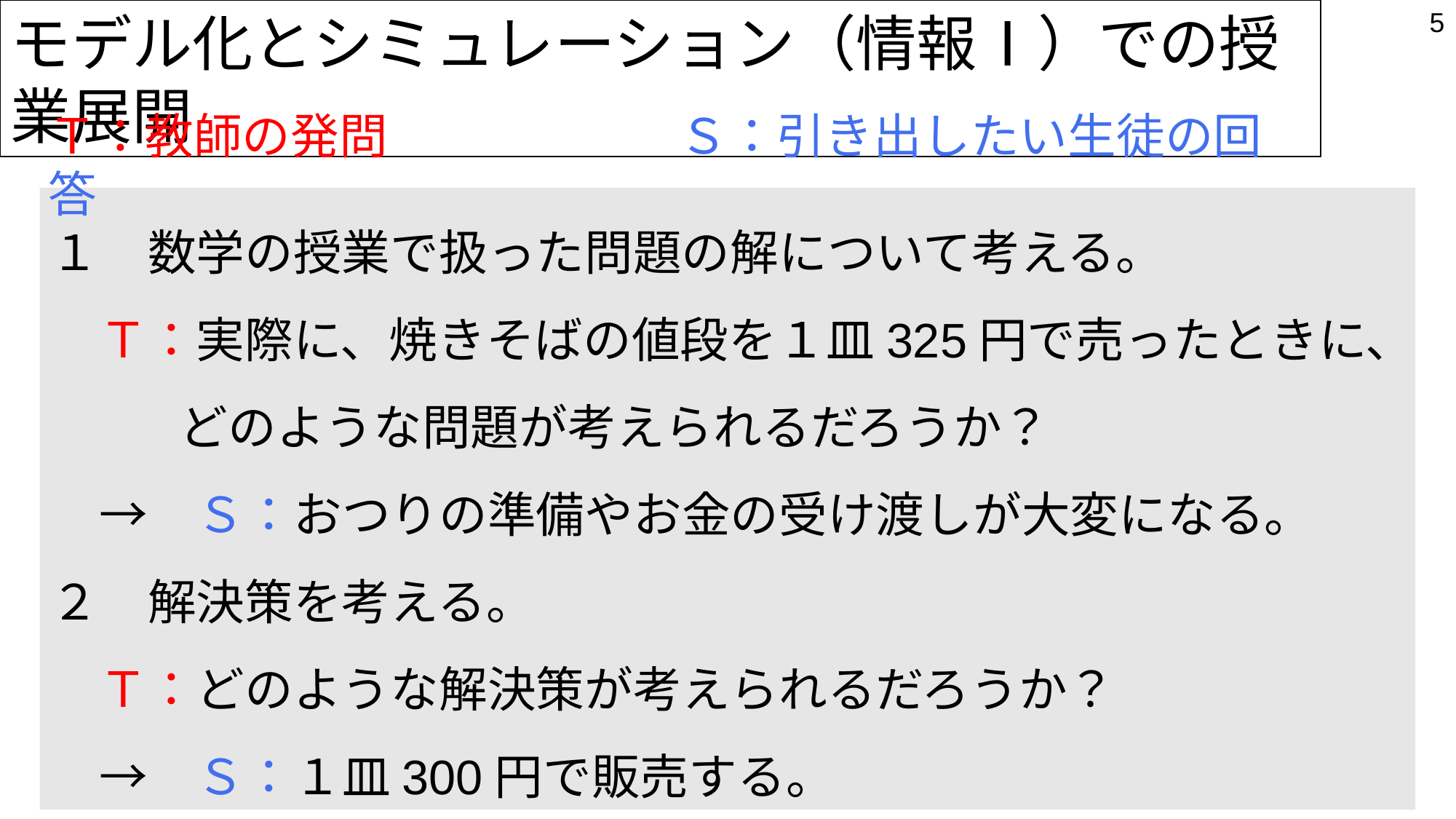

モデル化とシミュレーション（情報Ⅰ）での授業展開
5
Ｔ：教師の発問　　　　　　Ｓ：引き出したい生徒の回答
１　数学の授業で扱った問題の解について考える。
　Ｔ：実際に、焼きそばの値段を１皿325円で売ったときに、どのような問題が考えられるだろうか？
　→　Ｓ：おつりの準備やお金の受け渡しが大変になる。
２　解決策を考える。
　Ｔ：どのような解決策が考えられるだろうか？
　→　Ｓ：１皿300円で販売する。